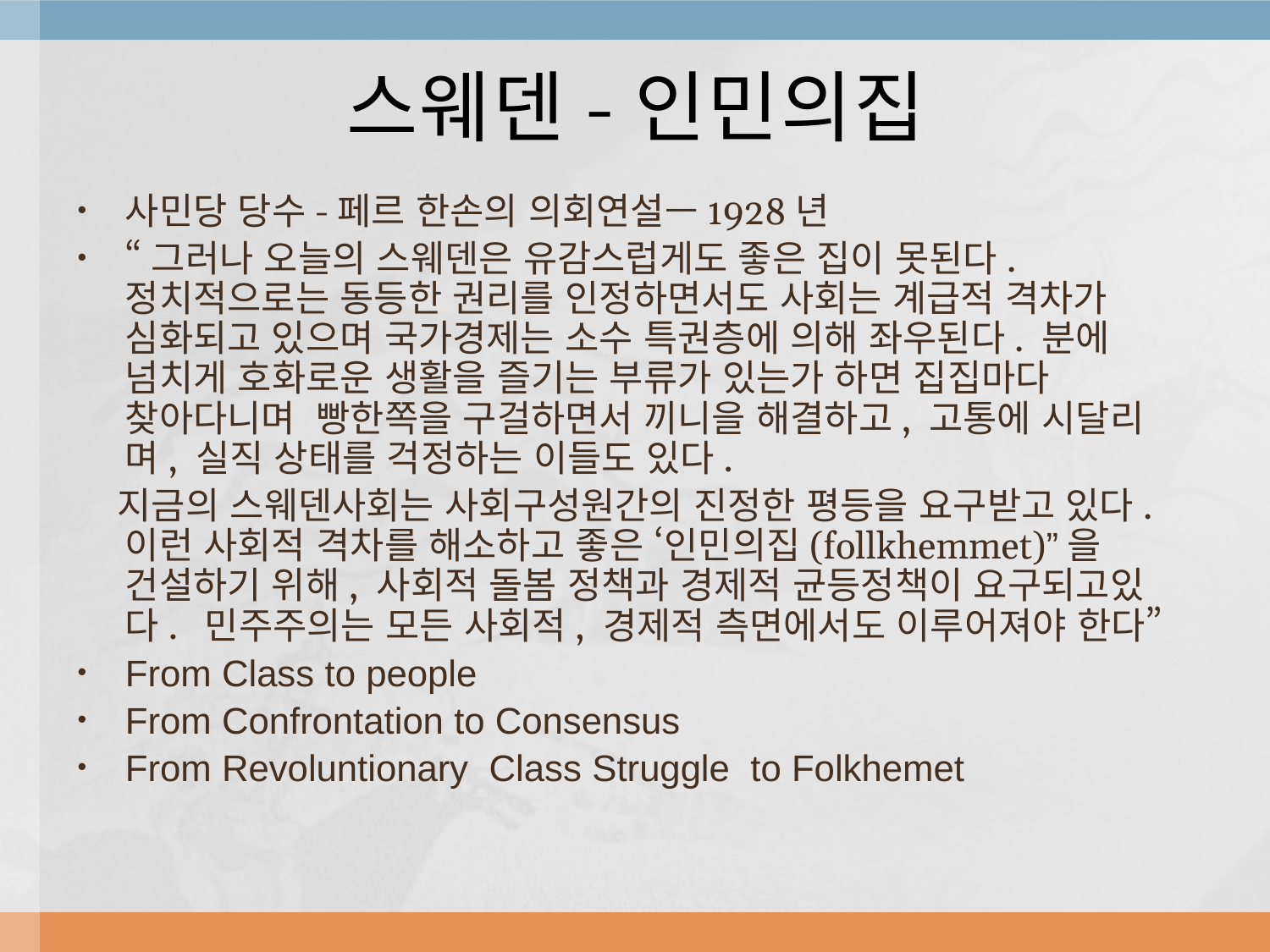

# 스웨덴-인민의집
사민당 당수-페르 한손의 의회연설—1928년
“그러나 오늘의 스웨덴은 유감스럽게도 좋은 집이 못된다. 정치적으로는 동등한 권리를 인정하면서도 사회는 계급적 격차가 심화되고 있으며 국가경제는 소수 특권층에 의해 좌우된다. 분에 넘치게 호화로운 생활을 즐기는 부류가 있는가 하면 집집마다 찾아다니며  빵한쪽을 구걸하면서 끼니을 해결하고, 고통에 시달리며, 실직 상태를 걱정하는 이들도 있다.
   지금의 스웨덴사회는 사회구성원간의 진정한 평등을 요구받고 있다. 이런 사회적 격차를 해소하고 좋은 ‘인민의집(follkhemmet)”을 건설하기 위해, 사회적 돌봄 정책과 경제적 균등정책이 요구되고있다.  민주주의는 모든 사회적, 경제적 측면에서도 이루어져야 한다”
From Class to people
From Confrontation to Consensus
From Revoluntionary  Class Struggle  to Folkhemet